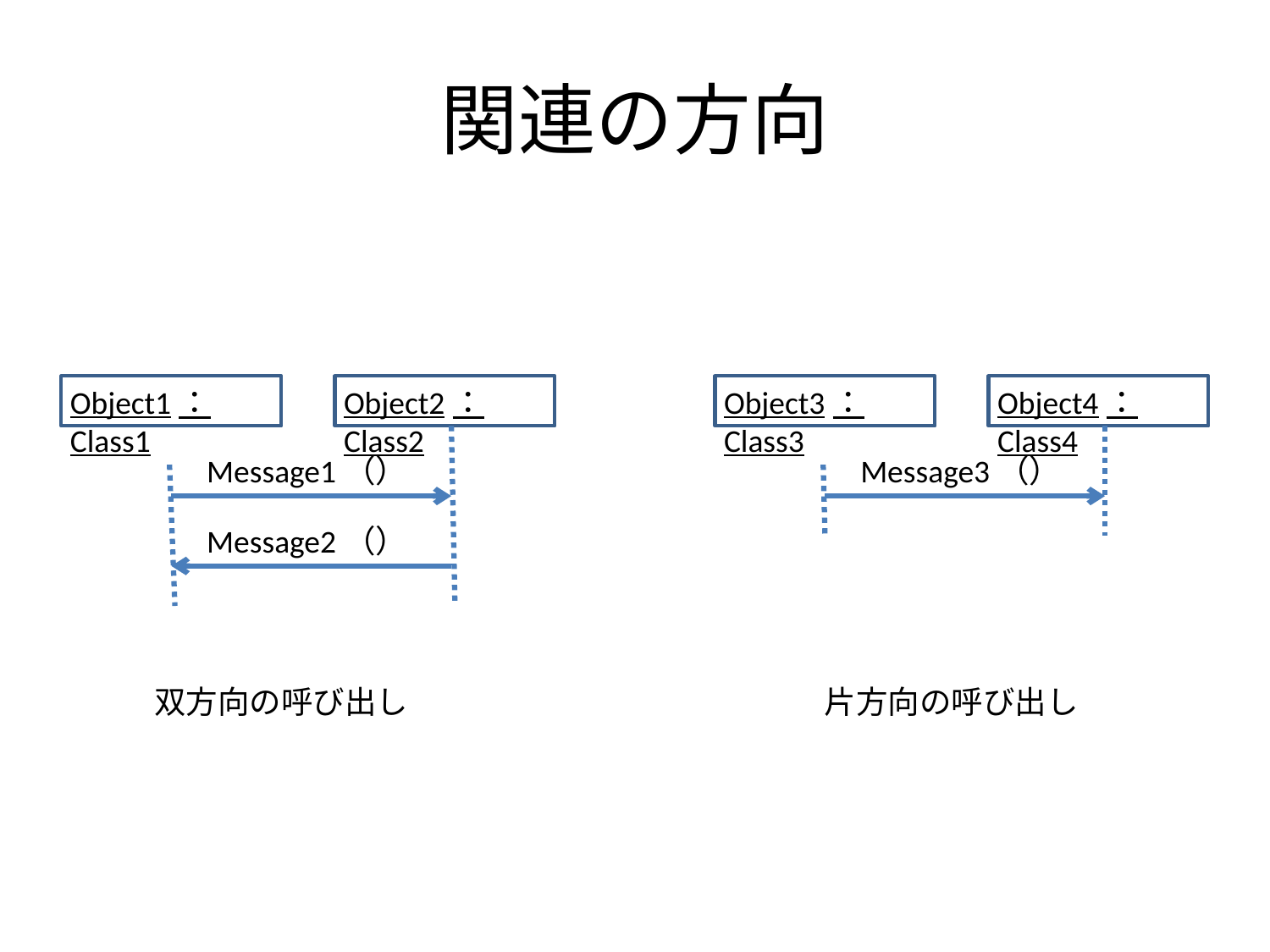

# 関連の方向
Object1：Class1

Object2：Class2

Object3：Class3

Object4：Class4

Message1（）
Message3（）
Message2（）
双方向の呼び出し
片方向の呼び出し